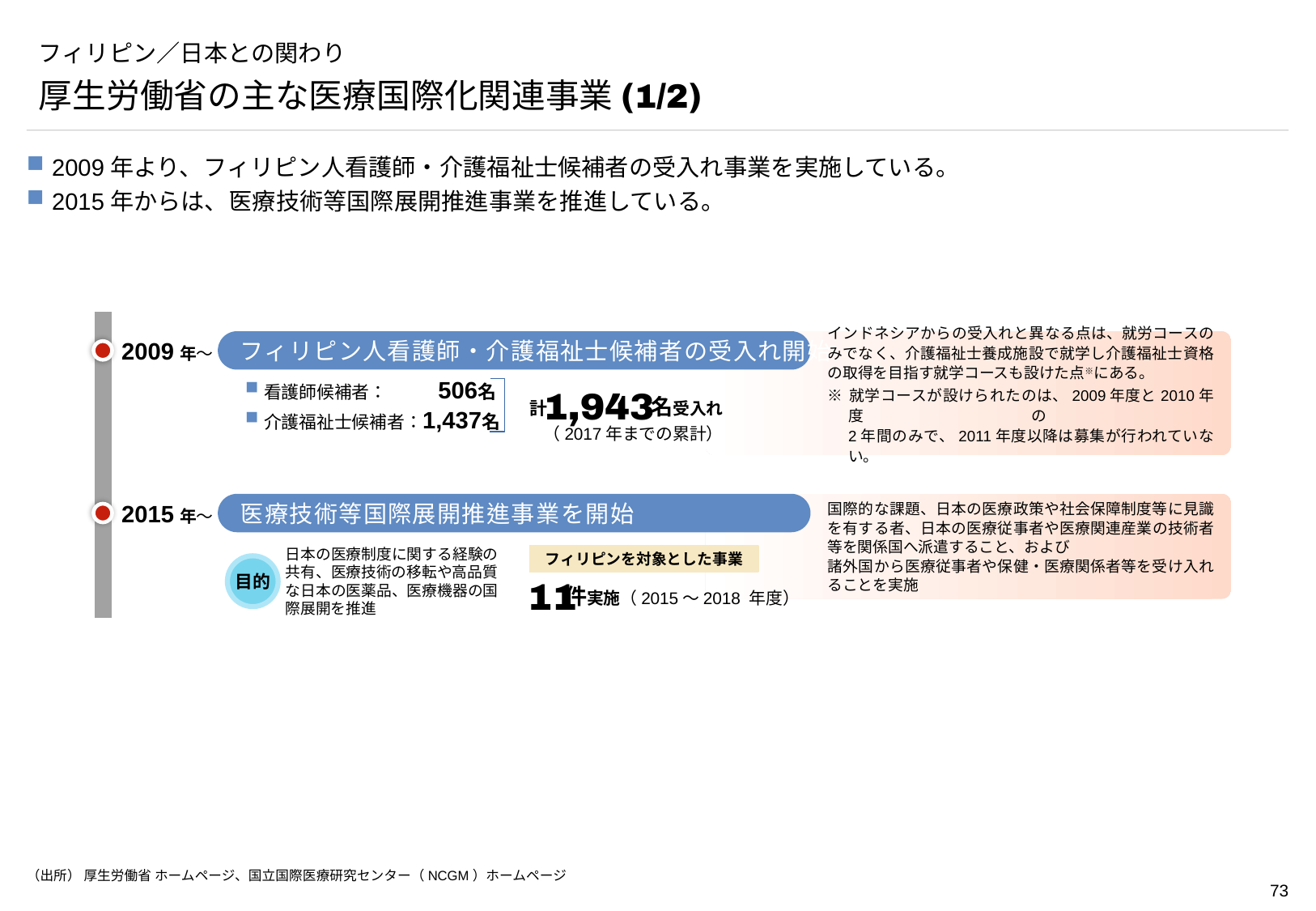

# フィリピン／日本との関わり
厚生労働省の主な医療国際化関連事業(1/2)
2009年より、フィリピン人看護師・介護福祉士候補者の受入れ事業を実施している。
2015年からは、医療技術等国際展開推進事業を推進している。
2009年～
インドネシアからの受入れと異なる点は、就労コースのみでなく、介護福祉士養成施設で就学し介護福祉士資格の取得を目指す就学コースも設けた点※にある。
※	就学コースが設けられたのは、2009年度と2010年度の
2年間のみで、2011年度以降は募集が行われていない。
フィリピン人看護師・介護福祉士候補者の受入れ開始

看護師候補者：	506名
介護福祉士候補者：	1,437名

1,943
計	名受入れ
（2017年までの累計）
2015年～
国際的な課題、日本の医療政策や社会保障制度等に見識を有する者、日本の医療従事者や医療関連産業の技術者等を関係国へ派遣すること、および
諸外国から医療従事者や保健・医療関係者等を受け入れることを実施
医療技術等国際展開推進事業を開始

フィリピンを対象とした事業
日本の医療制度に関する経験の共有、医療技術の移転や高品質な日本の医薬品、医療機器の国際展開を推進
目的
11
件実施（2015～2018 年度）
（出所） 厚生労働省 ホームページ、国立国際医療研究センター（NCGM）ホームページ